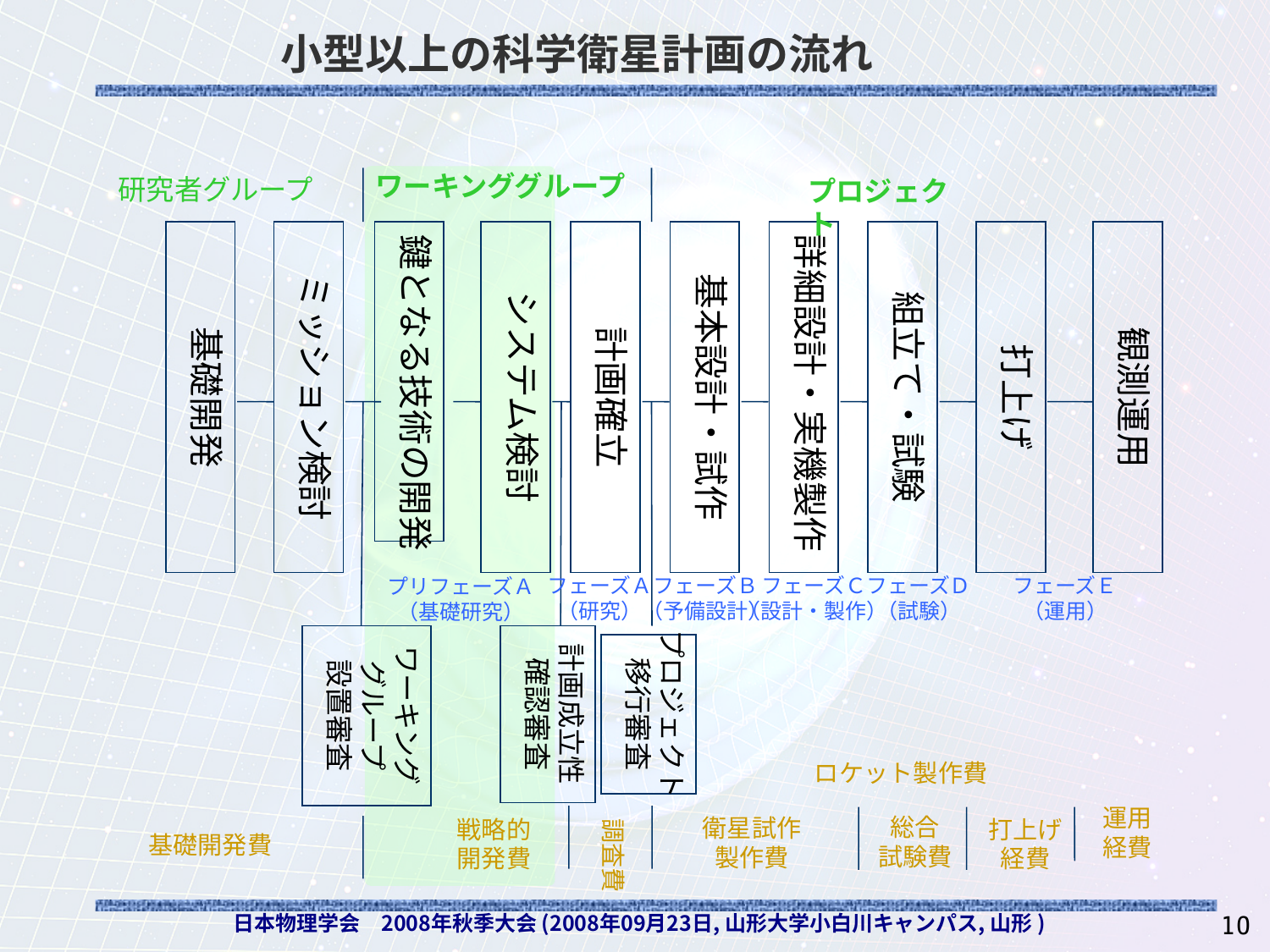

# 小型以上の科学衛星計画の流れ
ワーキンググループ
研究者グループ

プロジェクト

基礎開発
ミッション検討
鍵となる技術の開発
システム検討
計画確立
基本設計・試作
詳細設計・実機製作
組立て・試験
打上げ
観測運用

フェーズＡ
（研究）
フェーズＢ
（予備設計）
フェーズＣ
（設計・製作）
フェーズＤ
（試験）
フェーズＥ
（運用）
プリフェーズＡ
（基礎研究）
ワーキング
グループ
設置審査
計画成立性確認審査
プロジェクト
移行審査
ロケット製作費
運用
経費
総合
試験費

調査費
衛星試作
製作費

戦略的
開発費
打上げ
経費

基礎開発費
日本物理学会　2008年秋季大会 (2008年09月23日, 山形大学小白川キャンパス, 山形 )
10